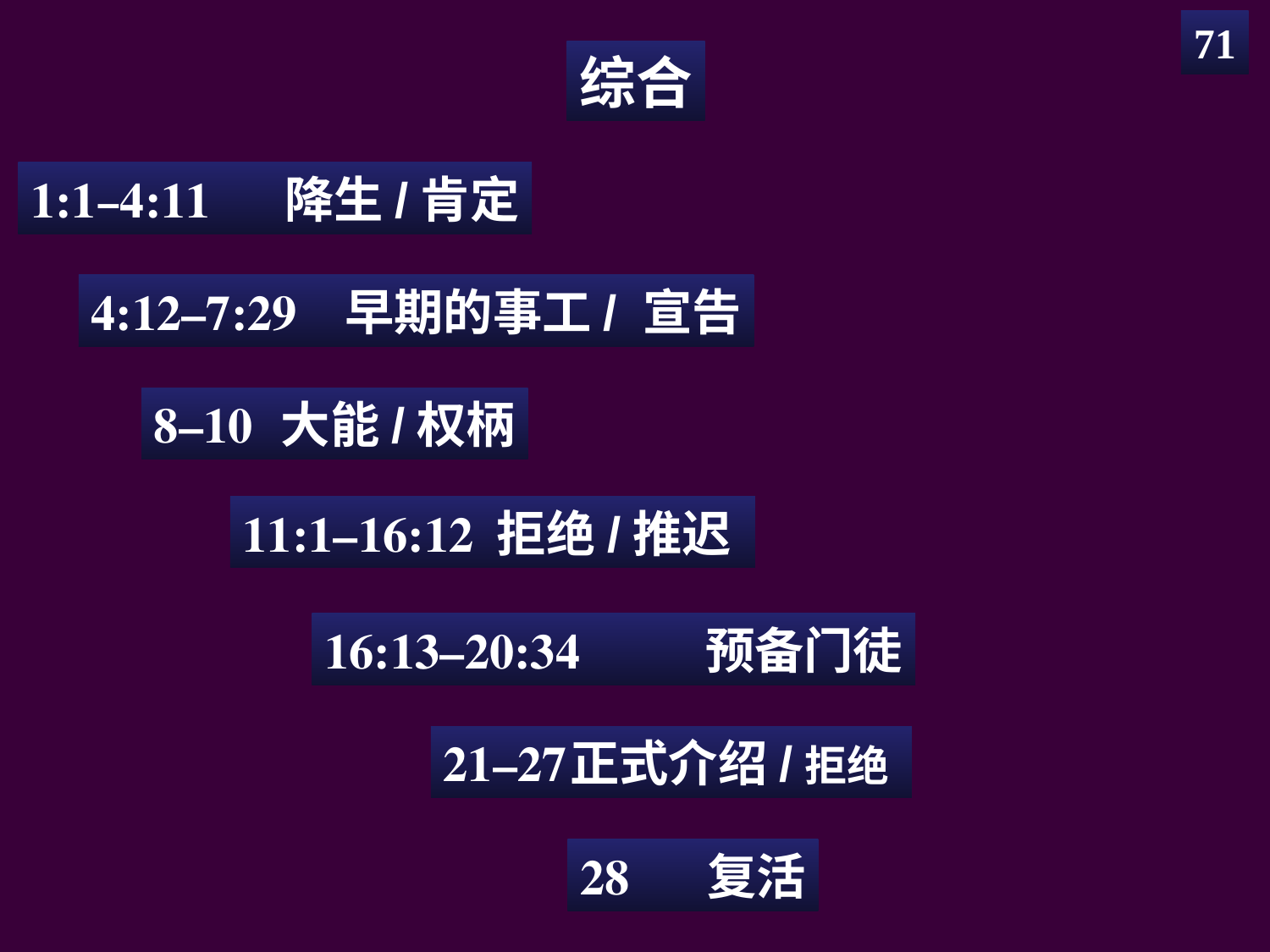

71
综合
1:1–4:11	降生/肯定
4:12–7:29	早期的事工/ 宣告
8–10	大能/权柄
11:1–16:12	拒绝/推迟
16:13–20:34	预备门徒
21–27	正式介绍/拒绝
28	复活